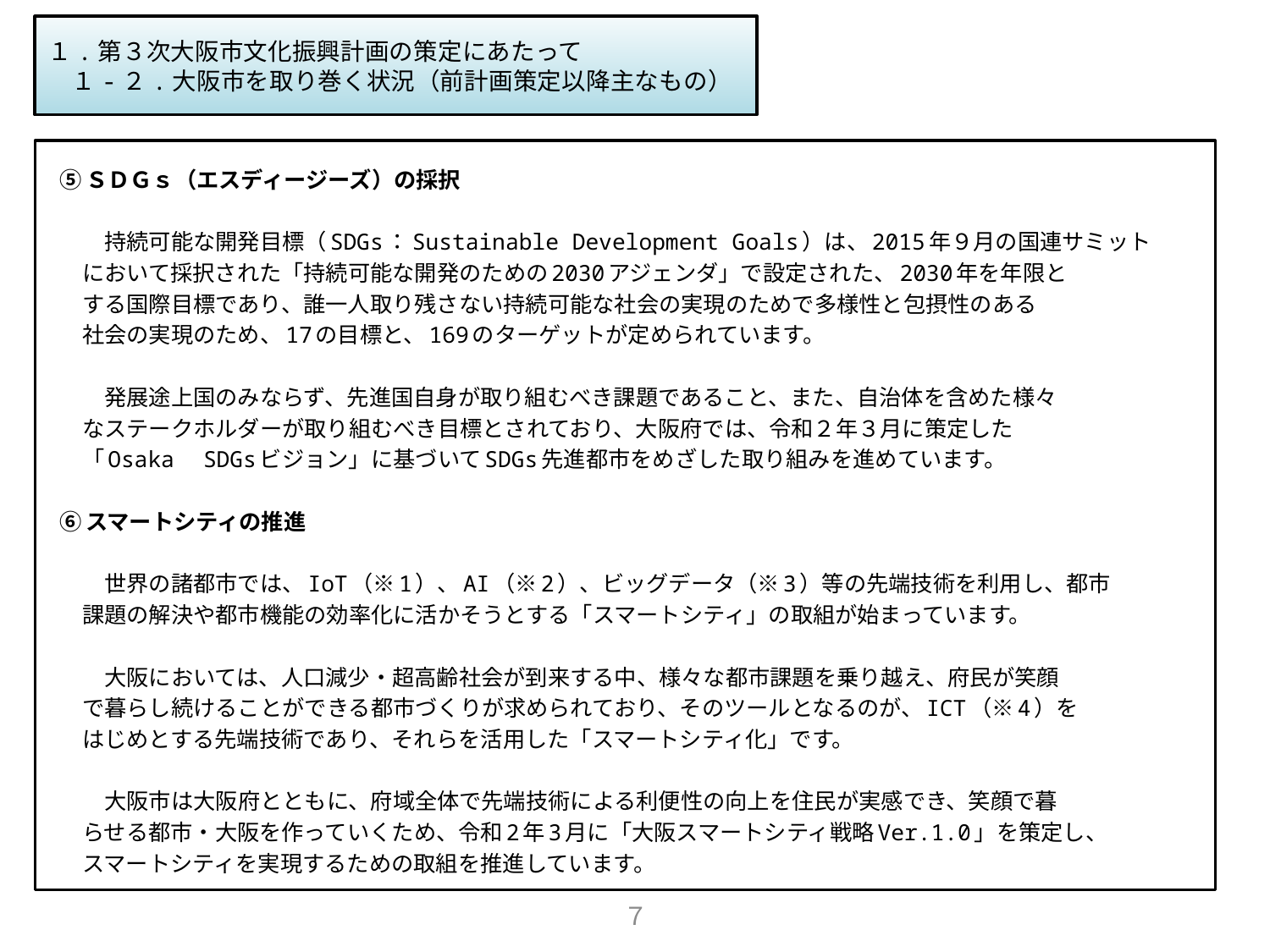

１.第３次大阪市文化振興計画の策定にあたって
　１-２.大阪市を取り巻く状況（前計画策定以降主なもの）

⑤ＳＤＧｓ（エスディージーズ）の採択

　　持続可能な開発目標（SDGs：Sustainable Development Goals）は、2015年９月の国連サミット
　において採択された「持続可能な開発のための2030アジェンダ」で設定された、2030年を年限と
　する国際目標であり、誰一人取り残さない持続可能な社会の実現のためで多様性と包摂性のある
　社会の実現のため、17の目標と、169のターゲットが定められています。

　　発展途上国のみならず、先進国自身が取り組むべき課題であること、また、自治体を含めた様々
　なステークホルダーが取り組むべき目標とされており、大阪府では、令和２年３月に策定した
　「Osaka　SDGsビジョン」に基づいてSDGs先進都市をめざした取り組みを進めています。

⑥スマートシティの推進

　　世界の諸都市では、IoT（※1）、AI（※2）、ビッグデータ（※3）等の先端技術を利用し、都市
　課題の解決や都市機能の効率化に活かそうとする「スマートシティ」の取組が始まっています。

　　大阪においては、人口減少・超高齢社会が到来する中、様々な都市課題を乗り越え、府民が笑顔
　で暮らし続けることができる都市づくりが求められており、そのツールとなるのが、ICT（※4）を
　はじめとする先端技術であり、それらを活用した「スマートシティ化」です。

　　大阪市は大阪府とともに、府域全体で先端技術による利便性の向上を住民が実感でき、笑顔で暮
　らせる都市・大阪を作っていくため、令和2年3月に「大阪スマートシティ戦略Ver.1.0」を策定し、
　スマートシティを実現するための取組を推進しています。

７